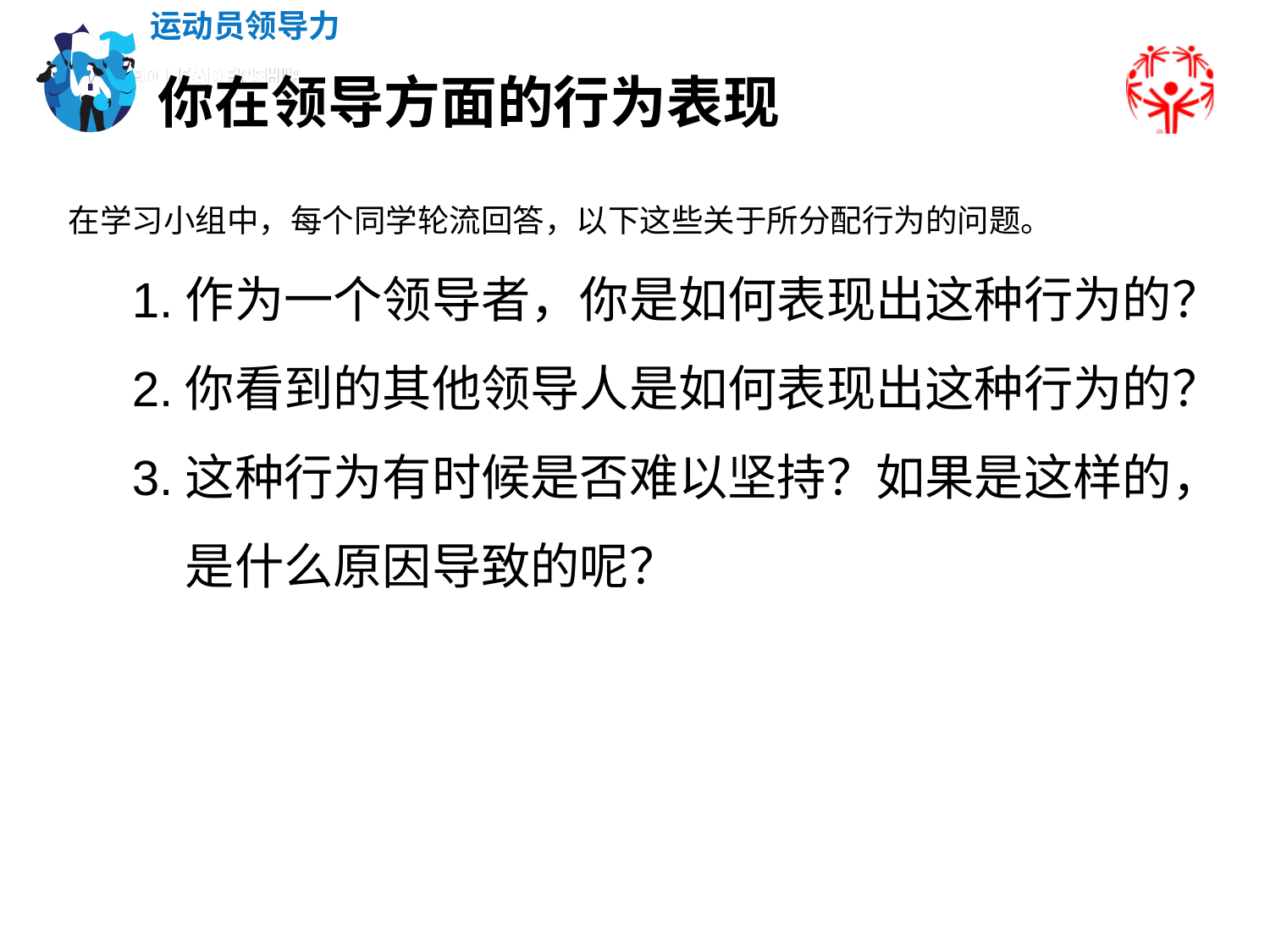

运动员领导力
你在领导方面的行为表现
在学习小组中，每个同学轮流回答，以下这些关于所分配行为的问题。
作为一个领导者，你是如何表现出这种行为的？
你看到的其他领导人是如何表现出这种行为的？
这种行为有时候是否难以坚持？如果是这样的，是什么原因导致的呢？